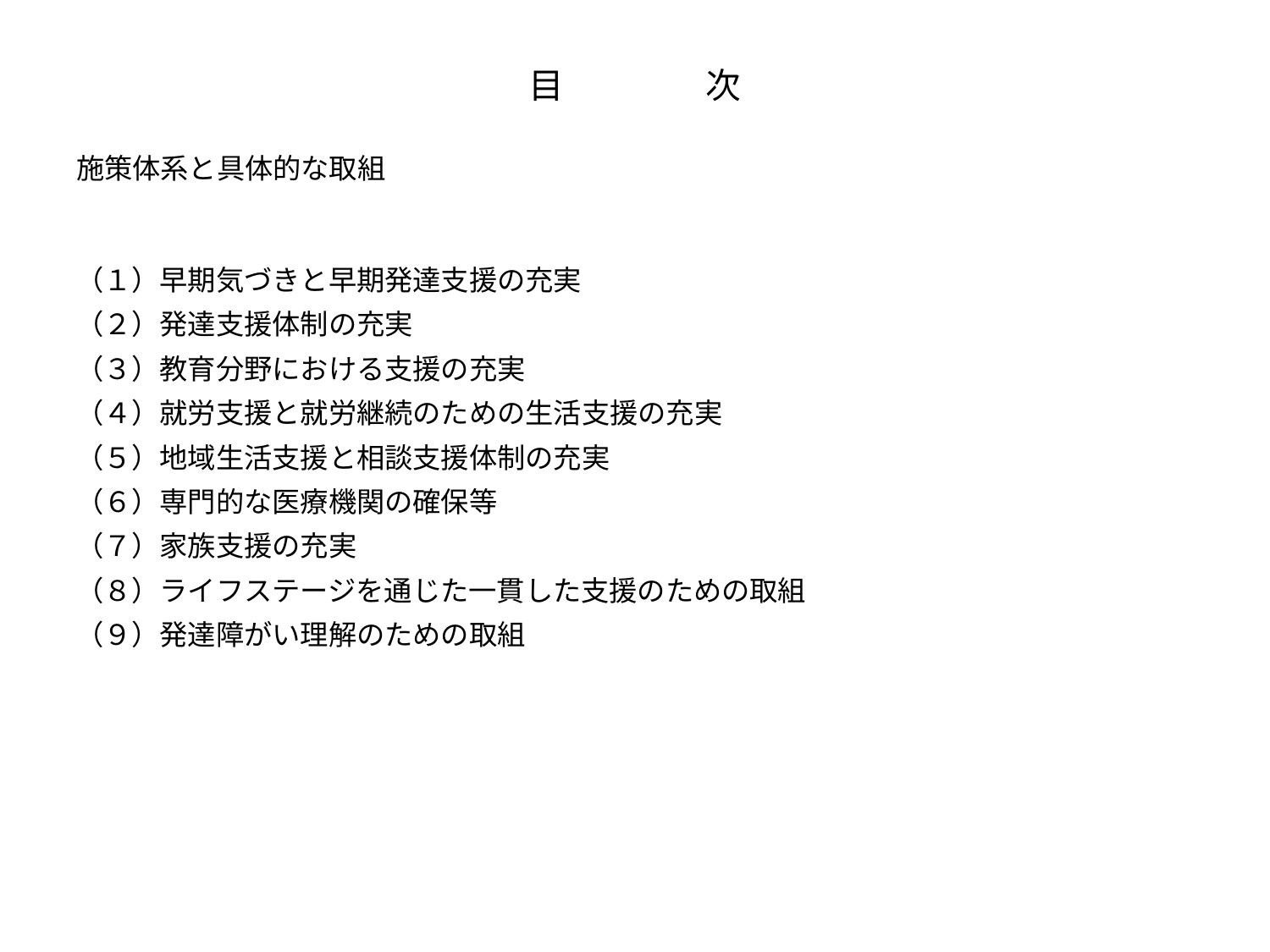

目　　　　次

施策体系と具体的な取組

（１）早期気づきと早期発達支援の充実
（２）発達支援体制の充実
（３）教育分野における支援の充実
（４）就労支援と就労継続のための生活支援の充実
（５）地域生活支援と相談支援体制の充実
（６）専門的な医療機関の確保等
（７）家族支援の充実
（８）ライフステージを通じた一貫した支援のための取組
（９）発達障がい理解のための取組